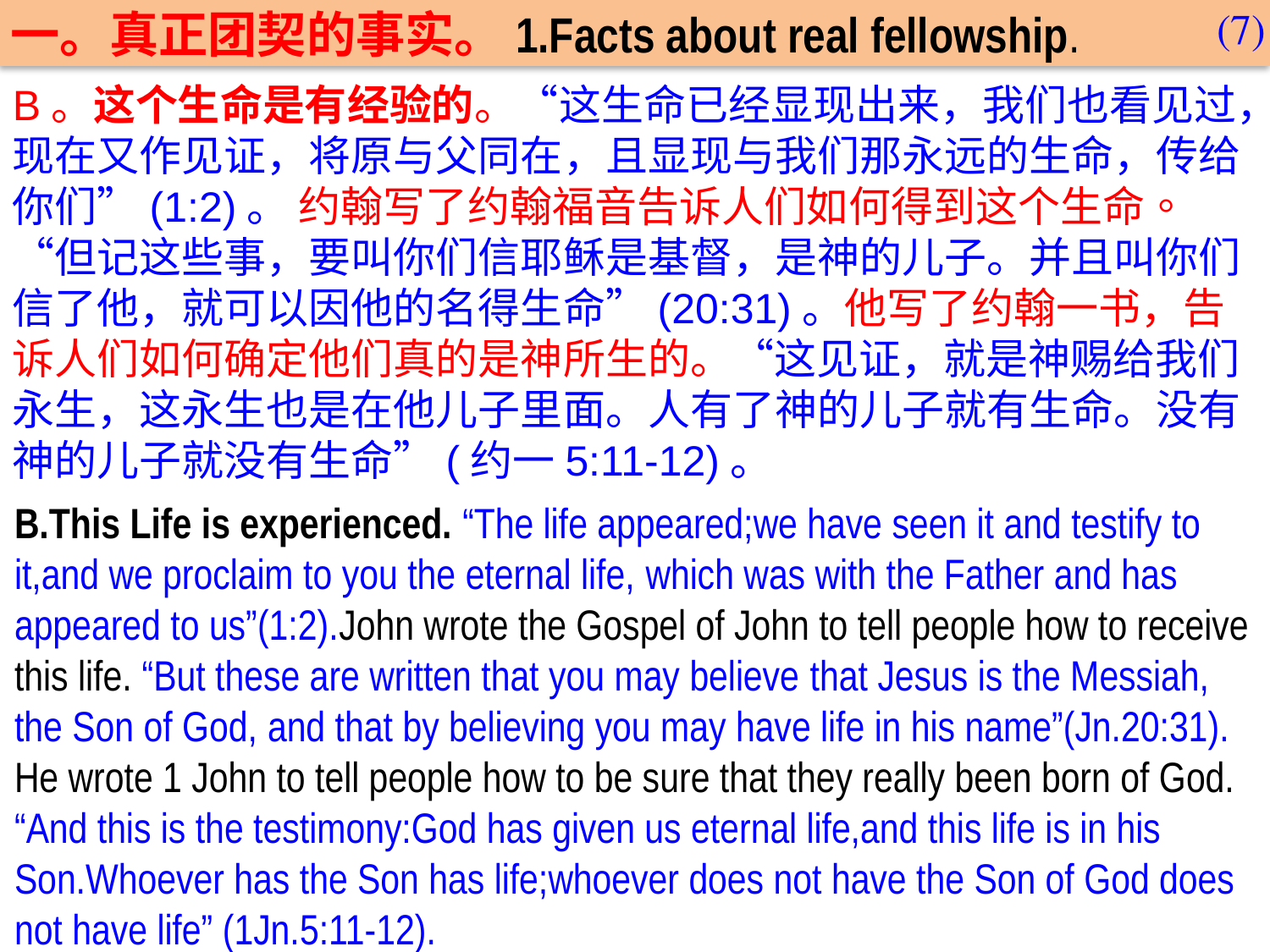

(7)
一。真正团契的事实。1.Facts about real fellowship.

B。这个生命是有经验的。“这生命已经显现出来，我们也看见过，现在又作见证，将原与父同在，且显现与我们那永远的生命，传给你们”(1:2)。 约翰写了约翰福音告诉人们如何得到这个生命。“但记这些事，要叫你们信耶稣是基督，是神的儿子。并且叫你们信了他，就可以因他的名得生命”(20:31)。他写了约翰一书，告诉人们如何确定他们真的是神所生的。“这见证，就是神赐给我们永生，这永生也是在他儿子里面。人有了神的儿子就有生命。没有神的儿子就没有生命”(约一5:11-12)。
B.This Life is experienced. “The life appeared;we have seen it and testify to it,and we proclaim to you the eternal life, which was with the Father and has appeared to us”(1:2).John wrote the Gospel of John to tell people how to receive this life. “But these are written that you may believe that Jesus is the Messiah, the Son of God, and that by believing you may have life in his name”(Jn.20:31). He wrote 1 John to tell people how to be sure that they really been born of God. “And this is the testimony:God has given us eternal life,and this life is in his Son.Whoever has the Son has life;whoever does not have the Son of God does not have life” (1Jn.5:11-12).